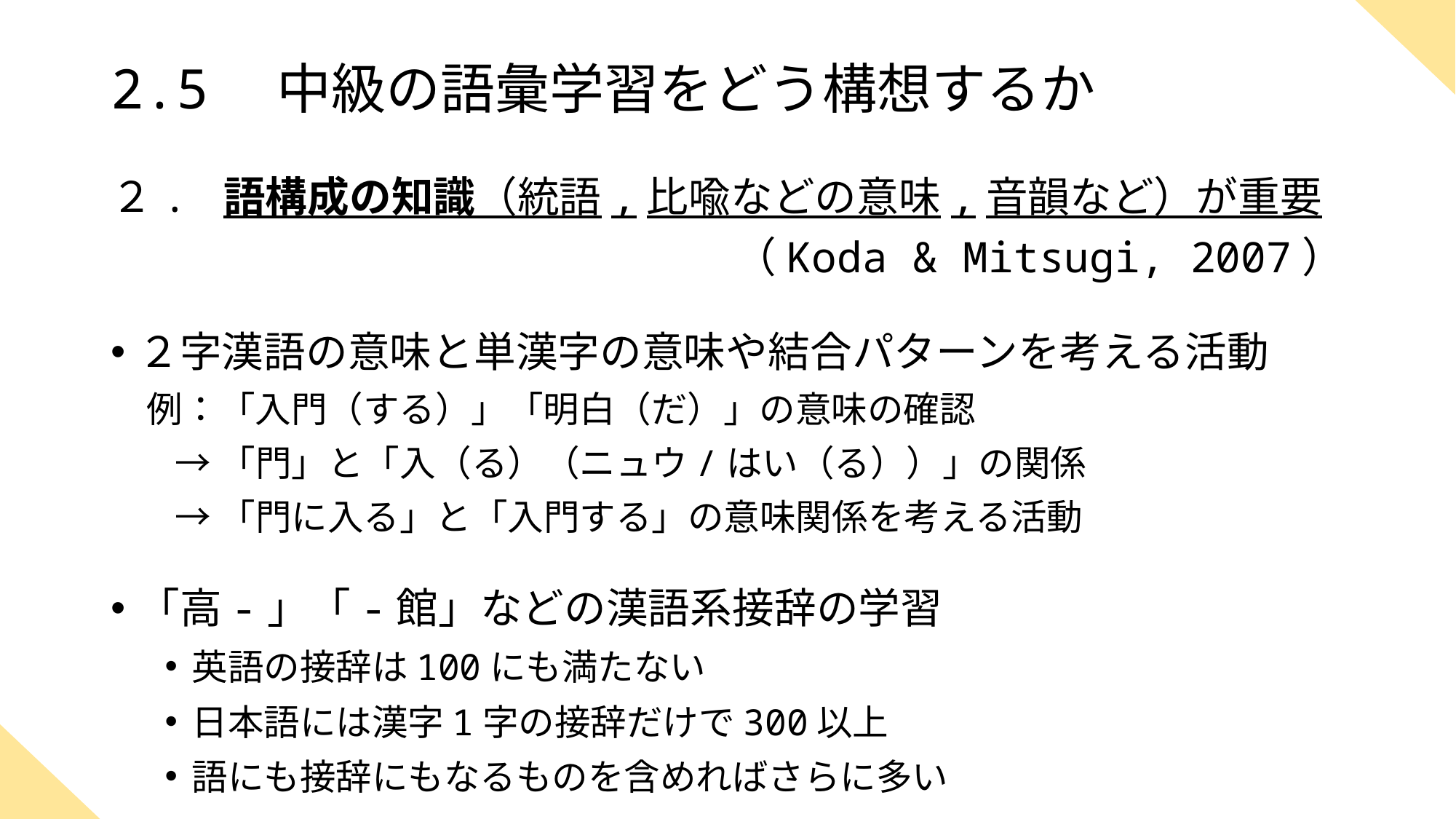

# 2.5　中級の語彙学習をどう構想するか
２. 語構成の知識（統語,比喩などの意味,音韻など）が重要
（Koda & Mitsugi, 2007）

２字漢語の意味と単漢字の意味や結合パターンを考える活動
　例：「入門（する）」「明白（だ）」の意味の確認
        →「門」と「入（る）（ニュウ/はい（る））」の関係
        →「門に入る」と「入門する」の意味関係を考える活動

「高-」「-館」などの漢語系接辞の学習
英語の接辞は100にも満たない
日本語には漢字1字の接辞だけで300以上
語にも接辞にもなるものを含めればさらに多い